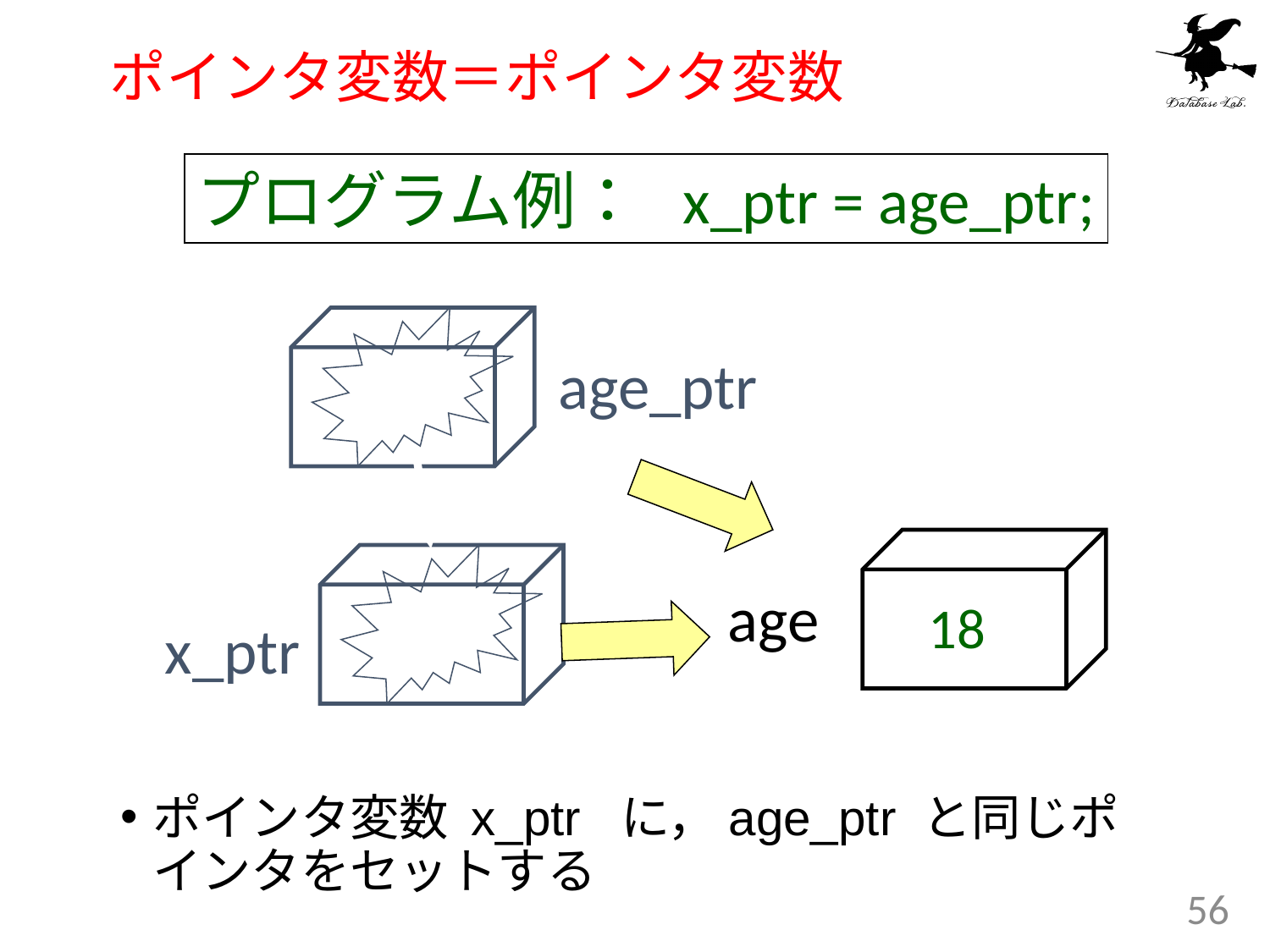

# ポインタ変数＝ポインタ変数
プログラム例：  x_ptr = age_ptr;

age_ptr

age
18

x_ptr
ポインタ変数 x_ptr  に，age_ptr と同じポインタをセットする

56